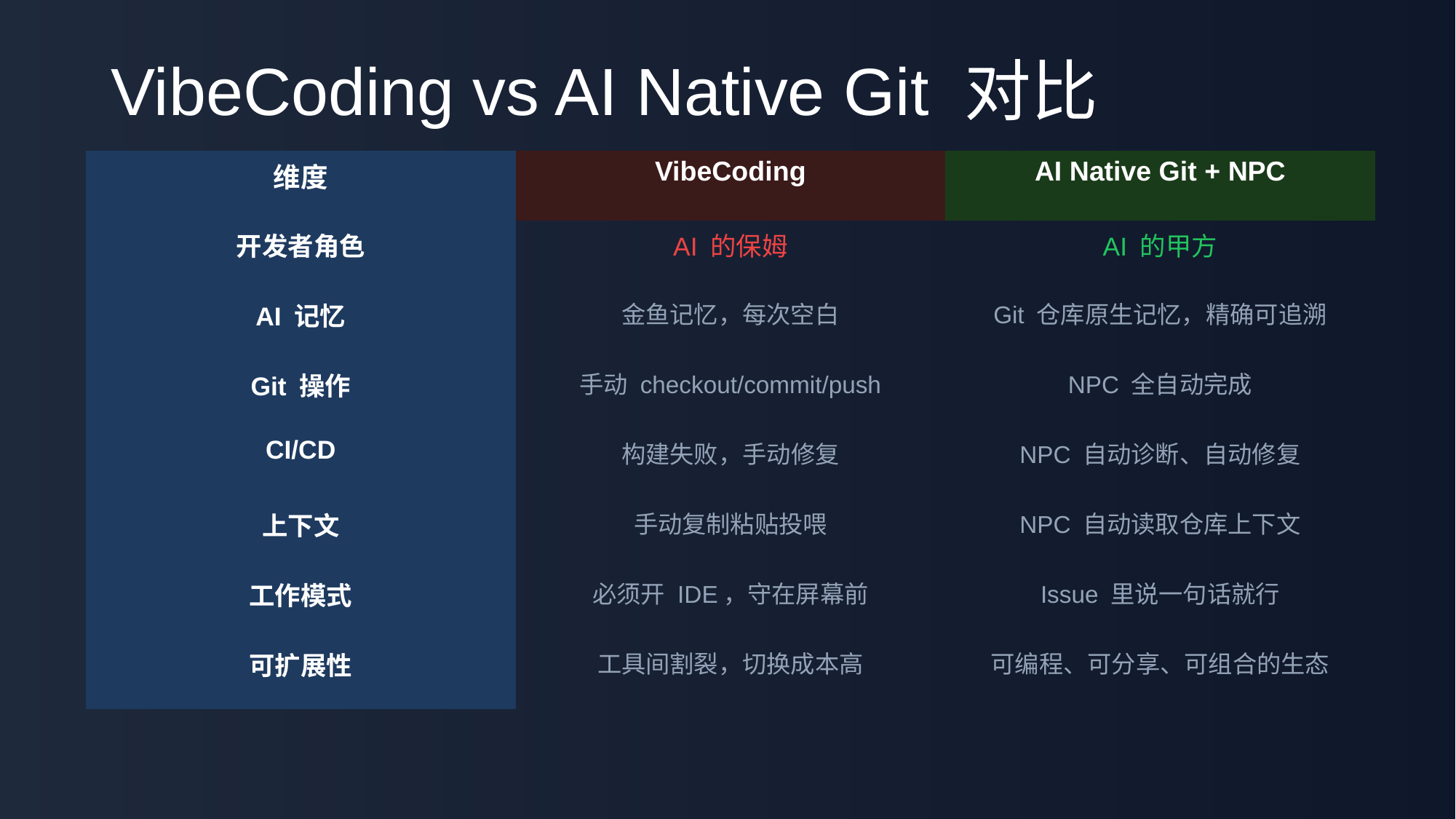

# VibeCoding vs AI Native Git 对比
| 维度 | VibeCoding | AI Native Git + NPC |
| --- | --- | --- |
| 开发者角色 | AI 的保姆 | AI 的甲方 |
| AI 记忆 | 金鱼记忆，每次空白 | Git 仓库原生记忆，精确可追溯 |
| Git 操作 | 手动 checkout/commit/push | NPC 全自动完成 |
| CI/CD | 构建失败，手动修复 | NPC 自动诊断、自动修复 |
| 上下文 | 手动复制粘贴投喂 | NPC 自动读取仓库上下文 |
| 工作模式 | 必须开 IDE，守在屏幕前 | Issue 里说一句话就行 |
| 可扩展性 | 工具间割裂，切换成本高 | 可编程、可分享、可组合的生态 |